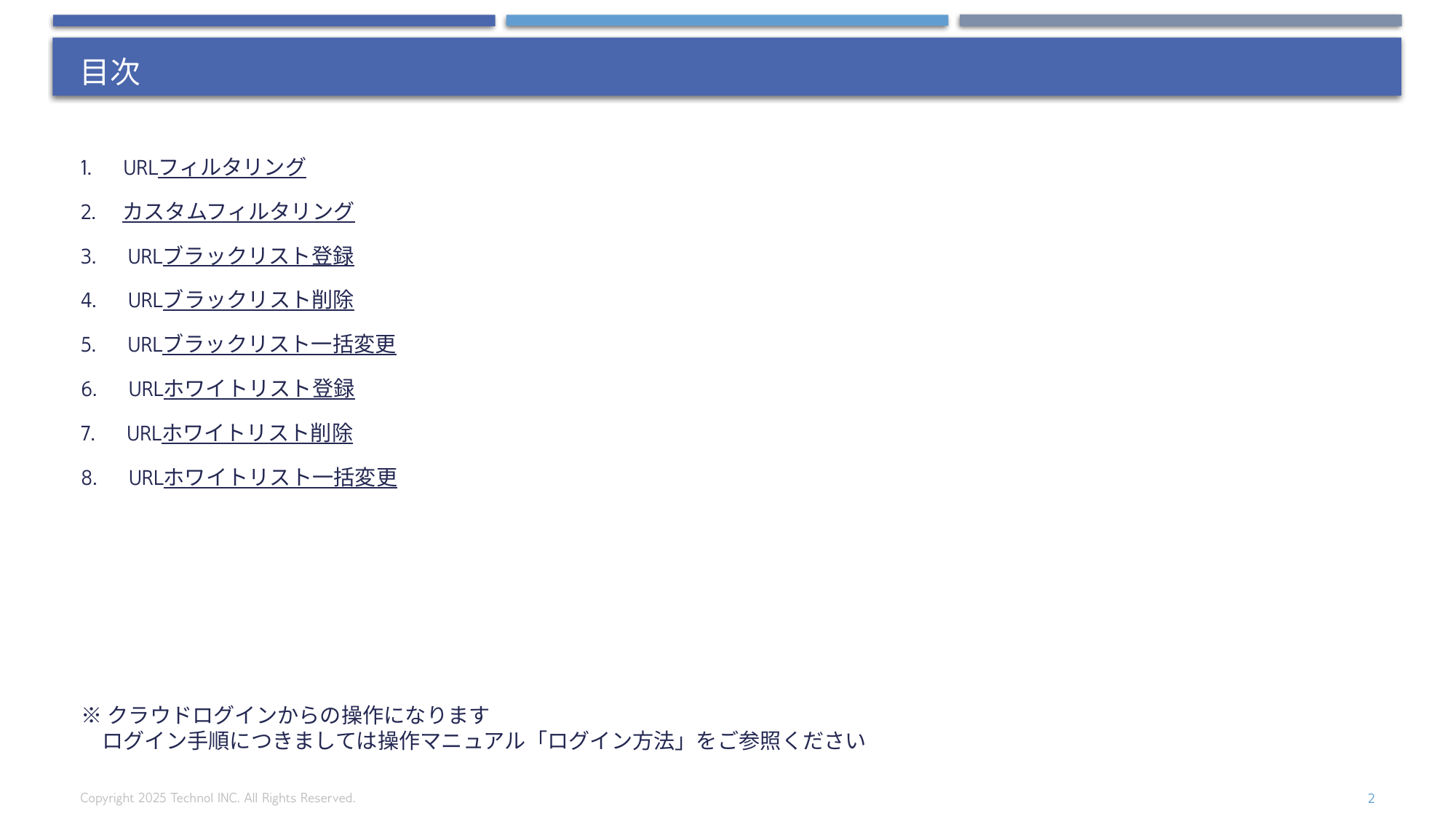

# 目次

1.　URLフィルタリング
2.　カスタムフィルタリング
3.　URLブラックリスト登録
4.　URLブラックリスト削除
5.　URLブラックリスト一括変更
6.　URLホワイトリスト登録
7.　URLホワイトリスト削除
8.　URLホワイトリスト一括変更

※クラウドログインからの操作になります
　ログイン手順につきましては操作マニュアル「ログイン方法」をご参照ください
Copyright 2025 Technol INC. All Rights Reserved.
2